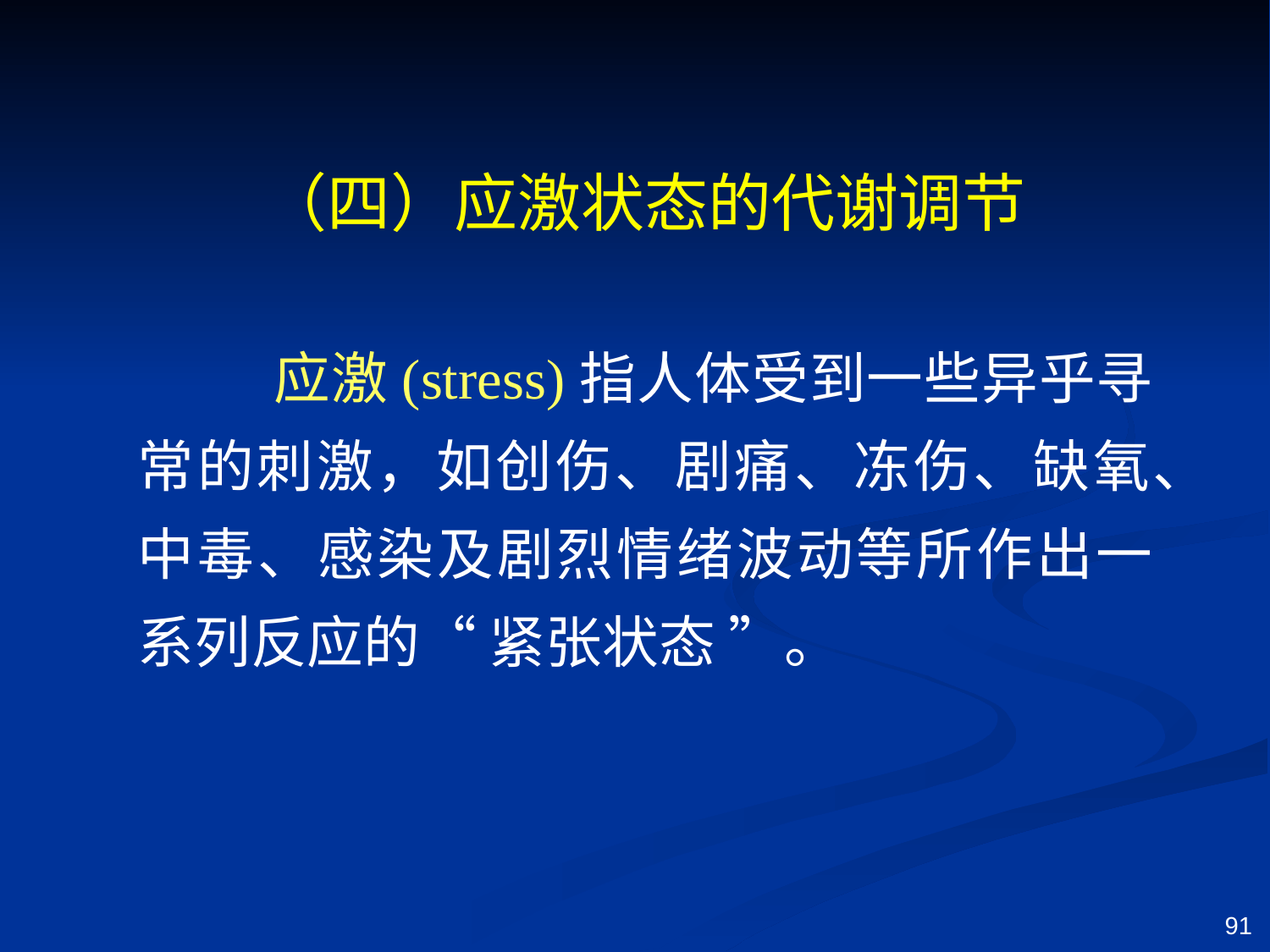

（四）应激状态的代谢调节
         应激(stress)指人体受到一些异乎寻常的刺激，如创伤、剧痛、冻伤、缺氧、中毒、感染及剧烈情绪波动等所作出一系列反应的“ 紧张状态 ”。
91